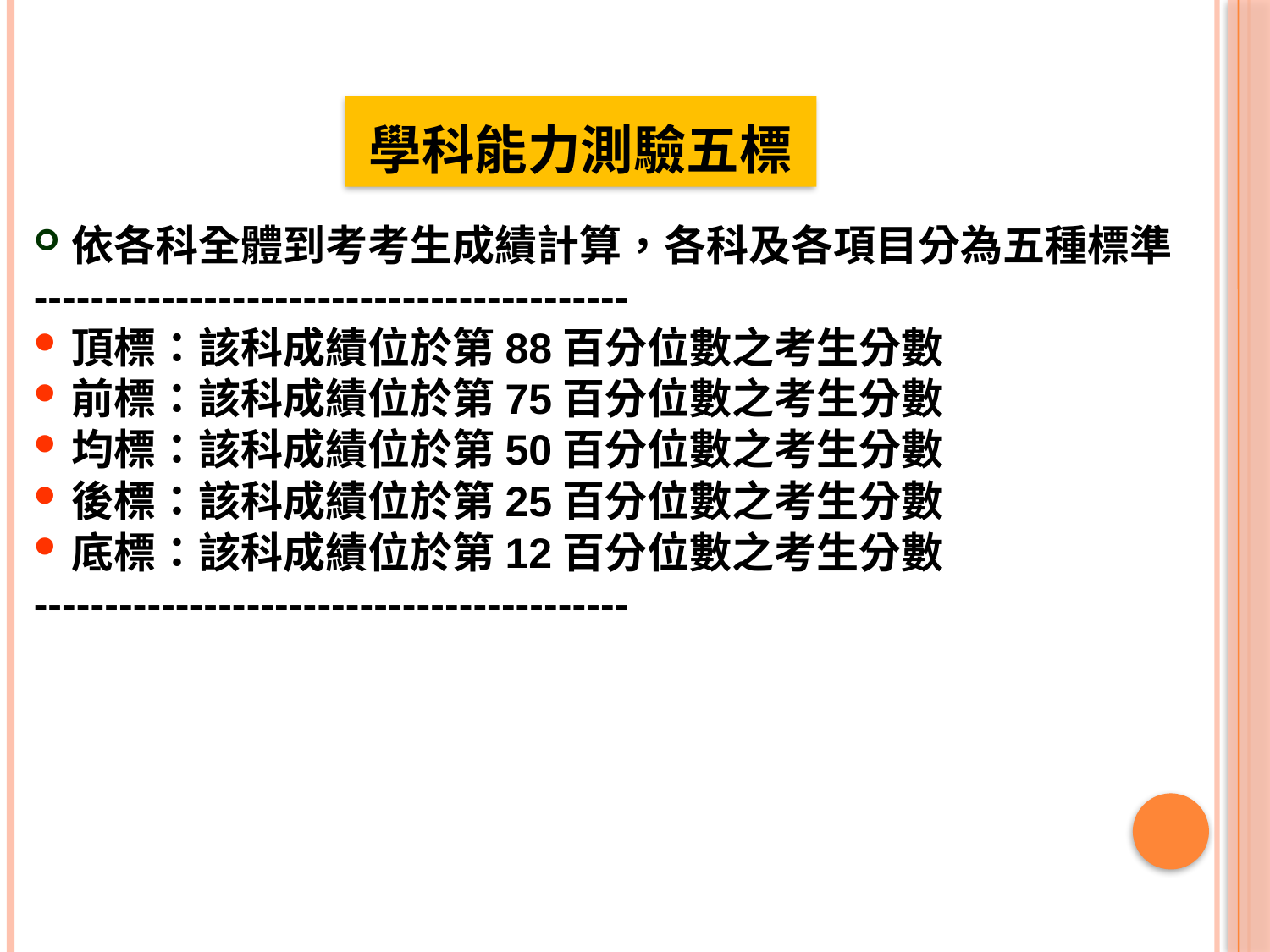

# 學科能力測驗五標
依各科全體到考考生成績計算，各科及各項目分為五種標準
------------------------------------------
頂標：該科成績位於第88百分位數之考生分數
前標：該科成績位於第75百分位數之考生分數
均標：該科成績位於第50百分位數之考生分數
後標：該科成績位於第25百分位數之考生分數
底標：該科成績位於第12百分位數之考生分數
------------------------------------------